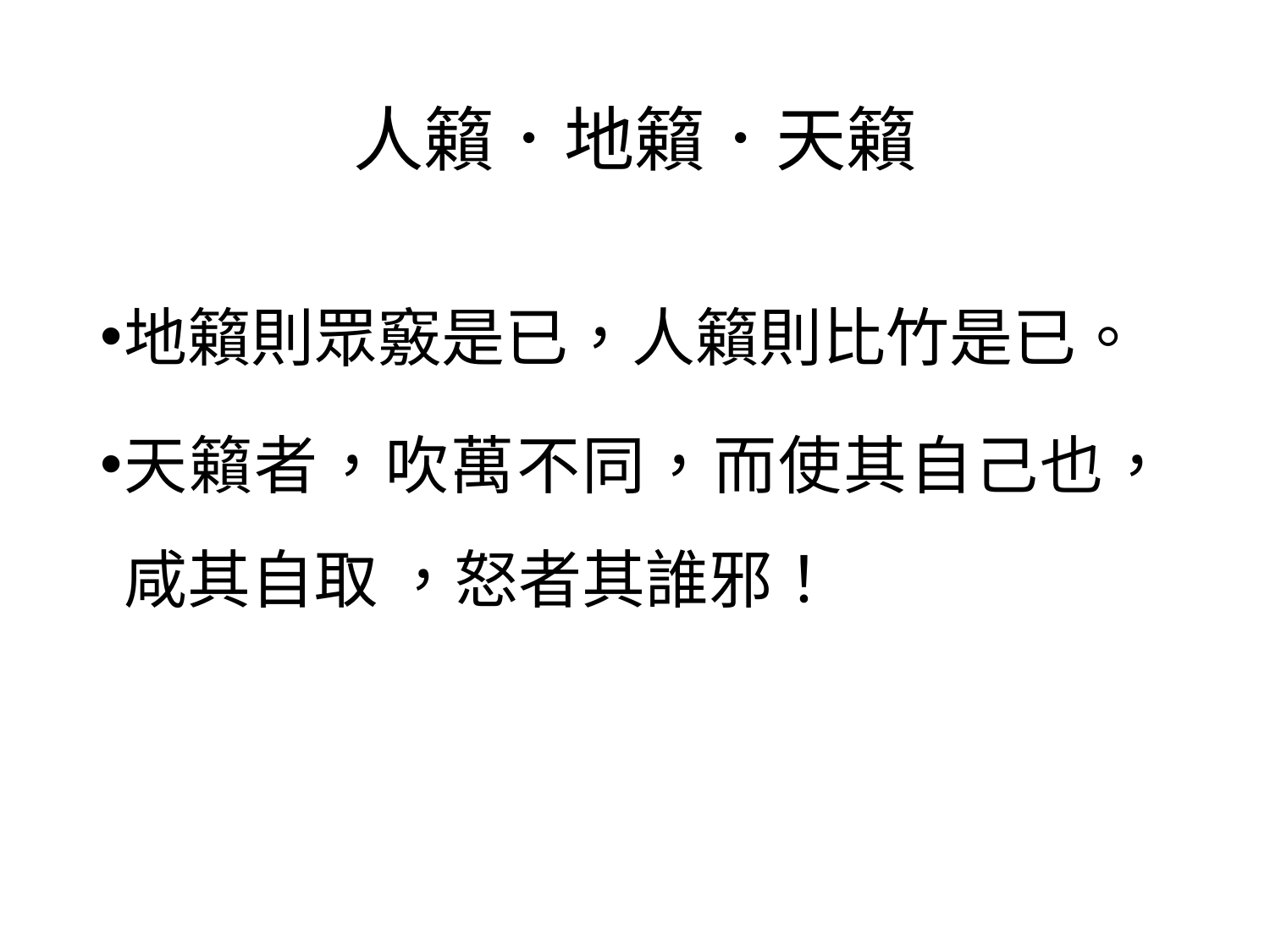

# 人籟．地籟．天籟
地籟則眾竅是已，人籟則比竹是已。
天籟者，吹萬不同，而使其自己也，咸其自取 ，怒者其誰邪！